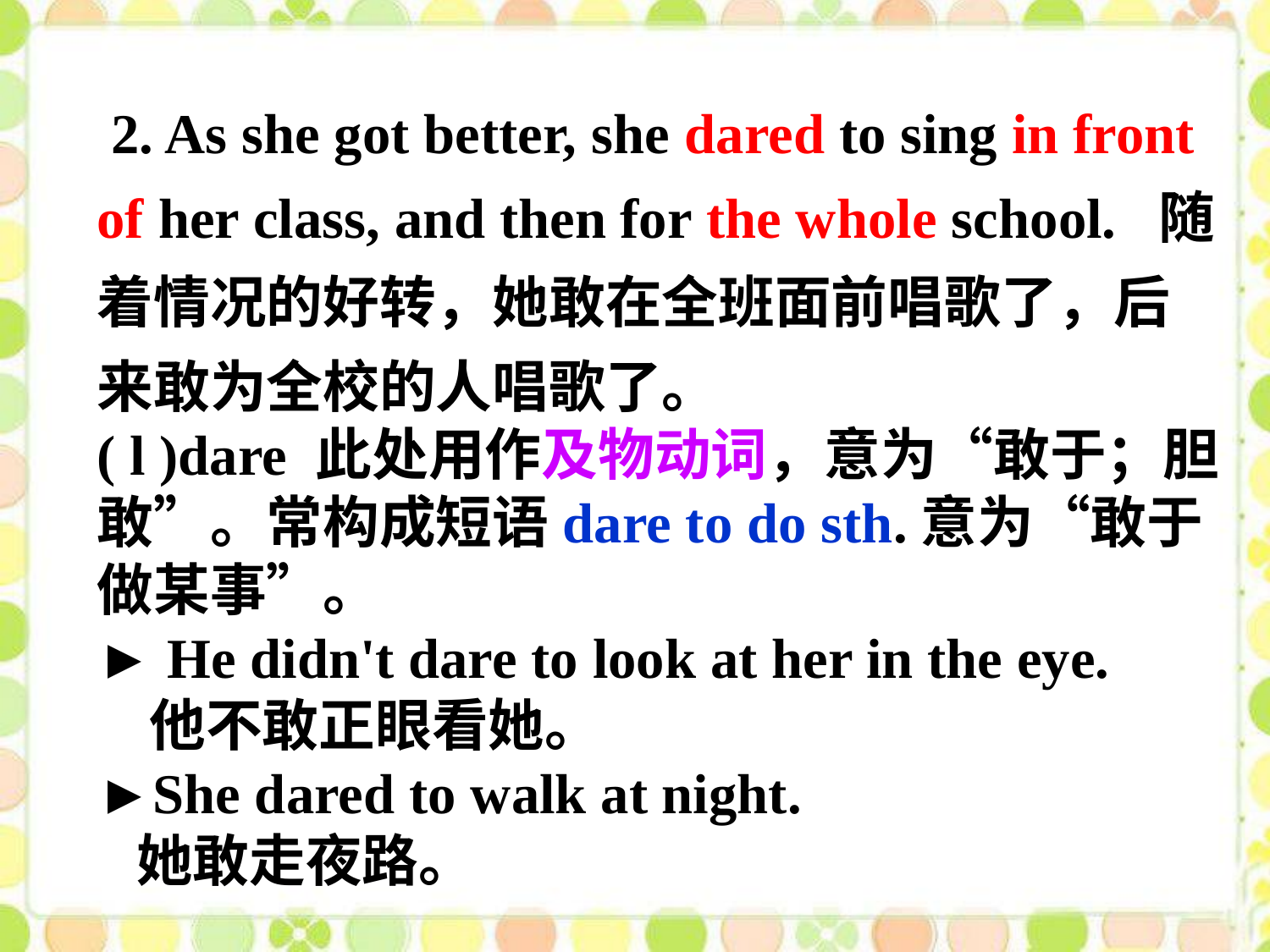

2. As she got better, she dared to sing in front of her class, and then for the whole school.  随着情况的好转，她敢在全班面前唱歌了，后来敢为全校的人唱歌了。
( l )dare 此处用作及物动词，意为“敢于；胆
敢”。常构成短语dare to do sth.意为“敢于
做某事”。
► He didn't dare to look at her in the eye.
   他不敢正眼看她。
►She dared to walk at night.
  她敢走夜路。